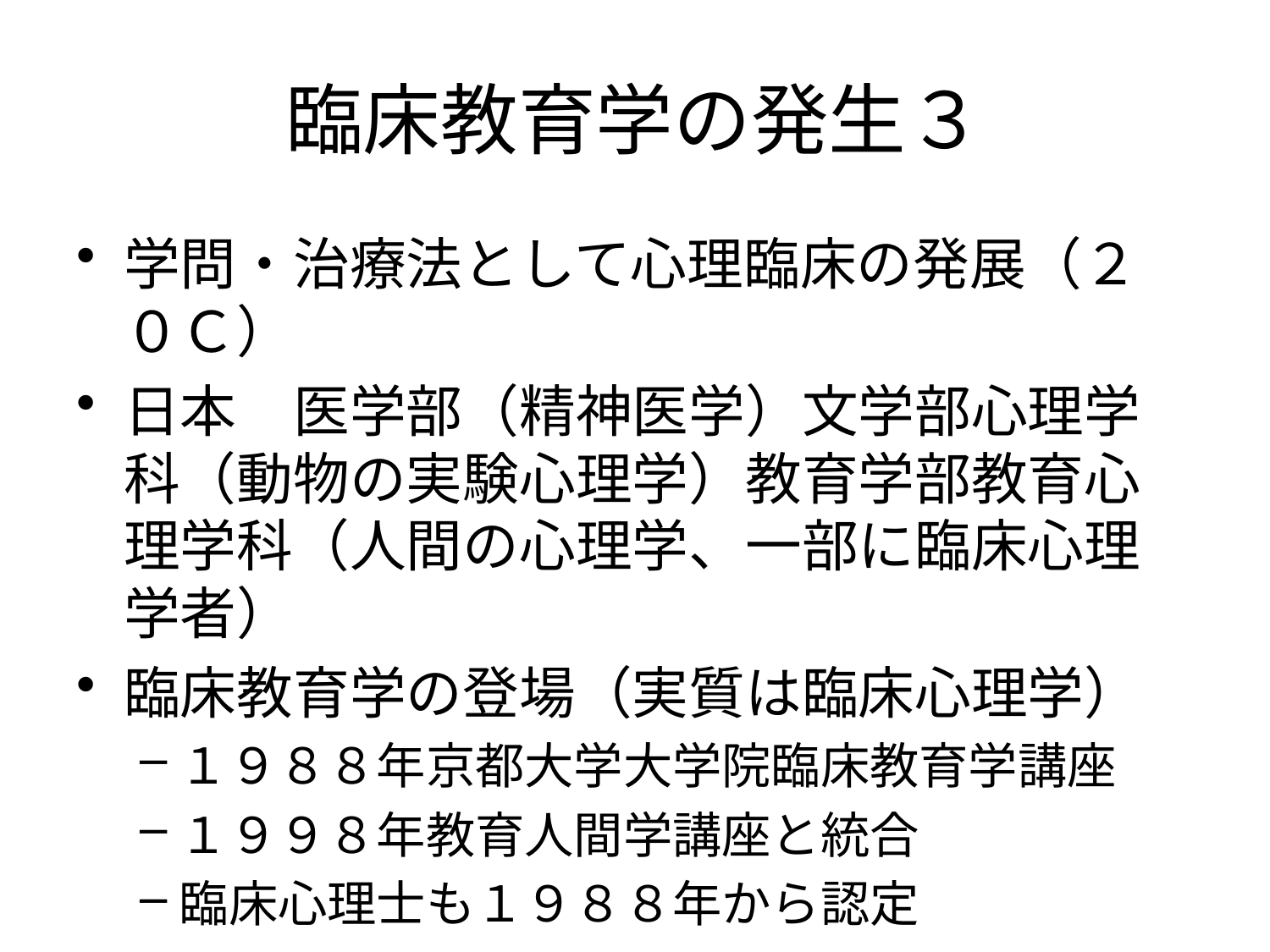

# 臨床教育学の発生３
学問・治療法として心理臨床の発展（２０Ｃ）
日本　医学部（精神医学）文学部心理学科（動物の実験心理学）教育学部教育心理学科（人間の心理学、一部に臨床心理学者）
臨床教育学の登場（実質は臨床心理学）
１９８８年京都大学大学院臨床教育学講座
１９９８年教育人間学講座と統合
臨床心理士も１９８８年から認定